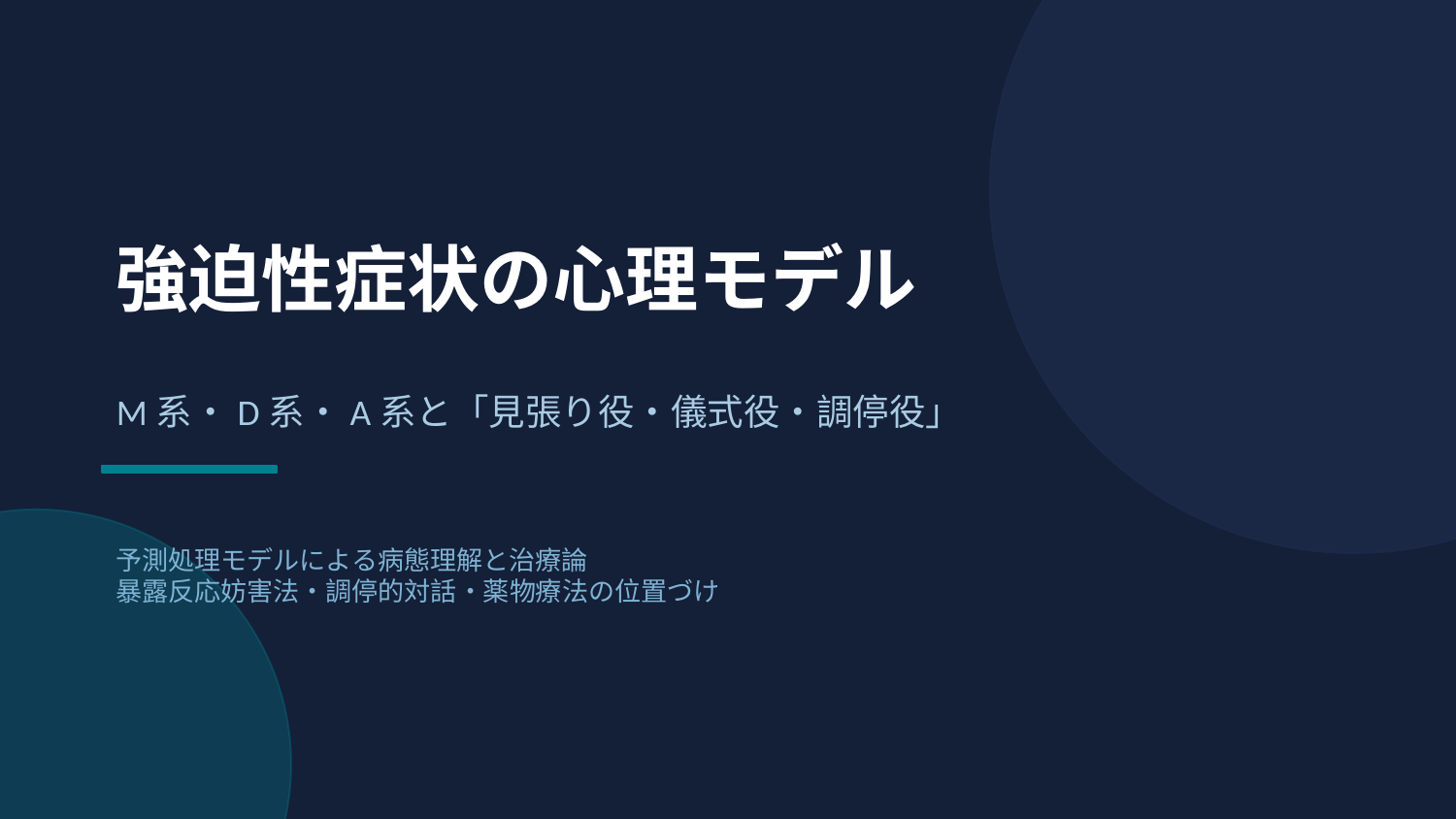

強迫性症状の心理モデル
M系・D系・A系と「見張り役・儀式役・調停役」

予測処理モデルによる病態理解と治療論
暴露反応妨害法・調停的対話・薬物療法の位置づけ